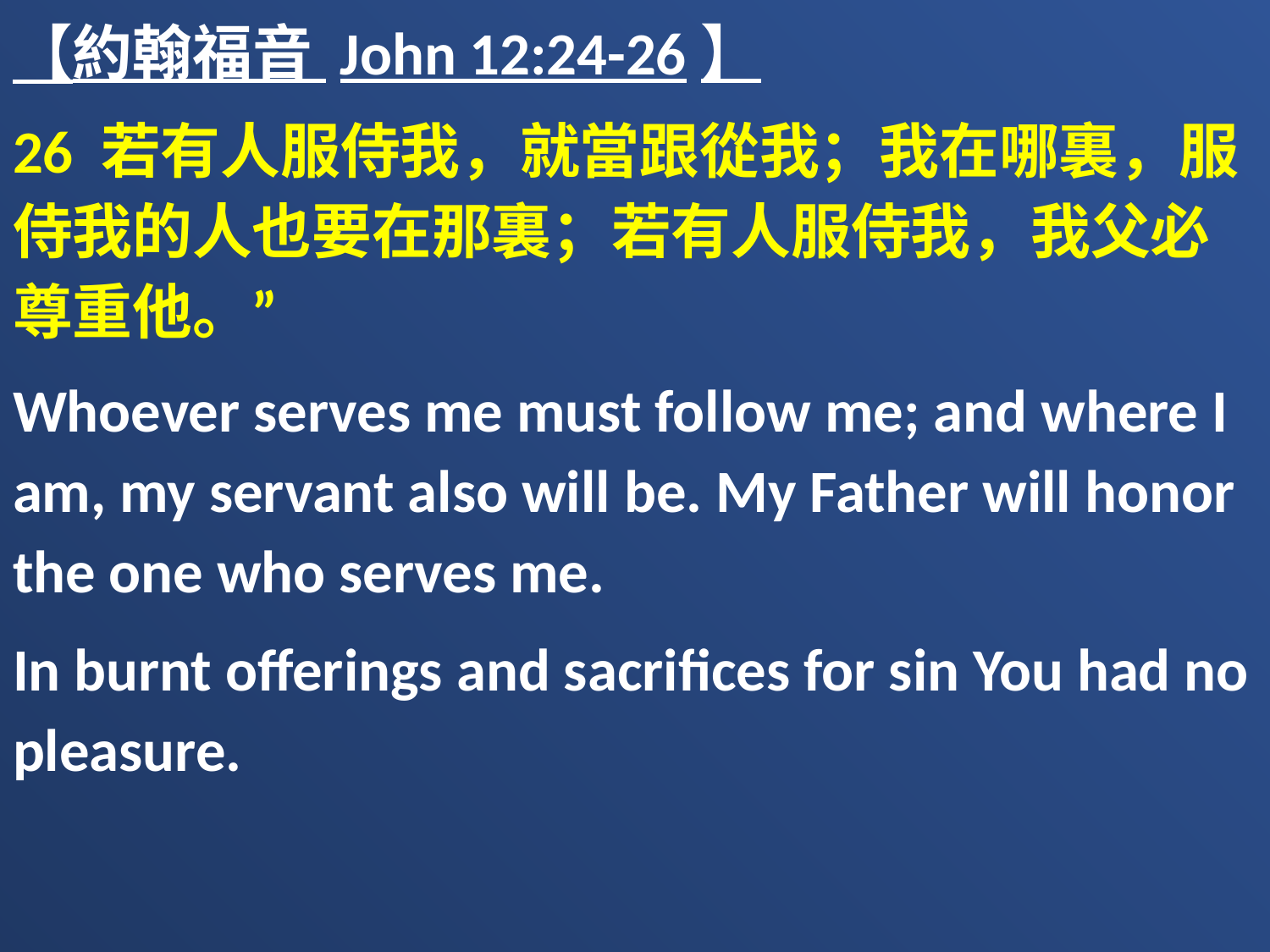

【約翰福音 John 12:24-26】
26 若有人服侍我，就當跟從我；我在哪裏，服侍我的人也要在那裏；若有人服侍我，我父必尊重他。”
Whoever serves me must follow me; and where I am, my servant also will be. My Father will honor the one who serves me.
In burnt offerings and sacrifices for sin You had no pleasure.